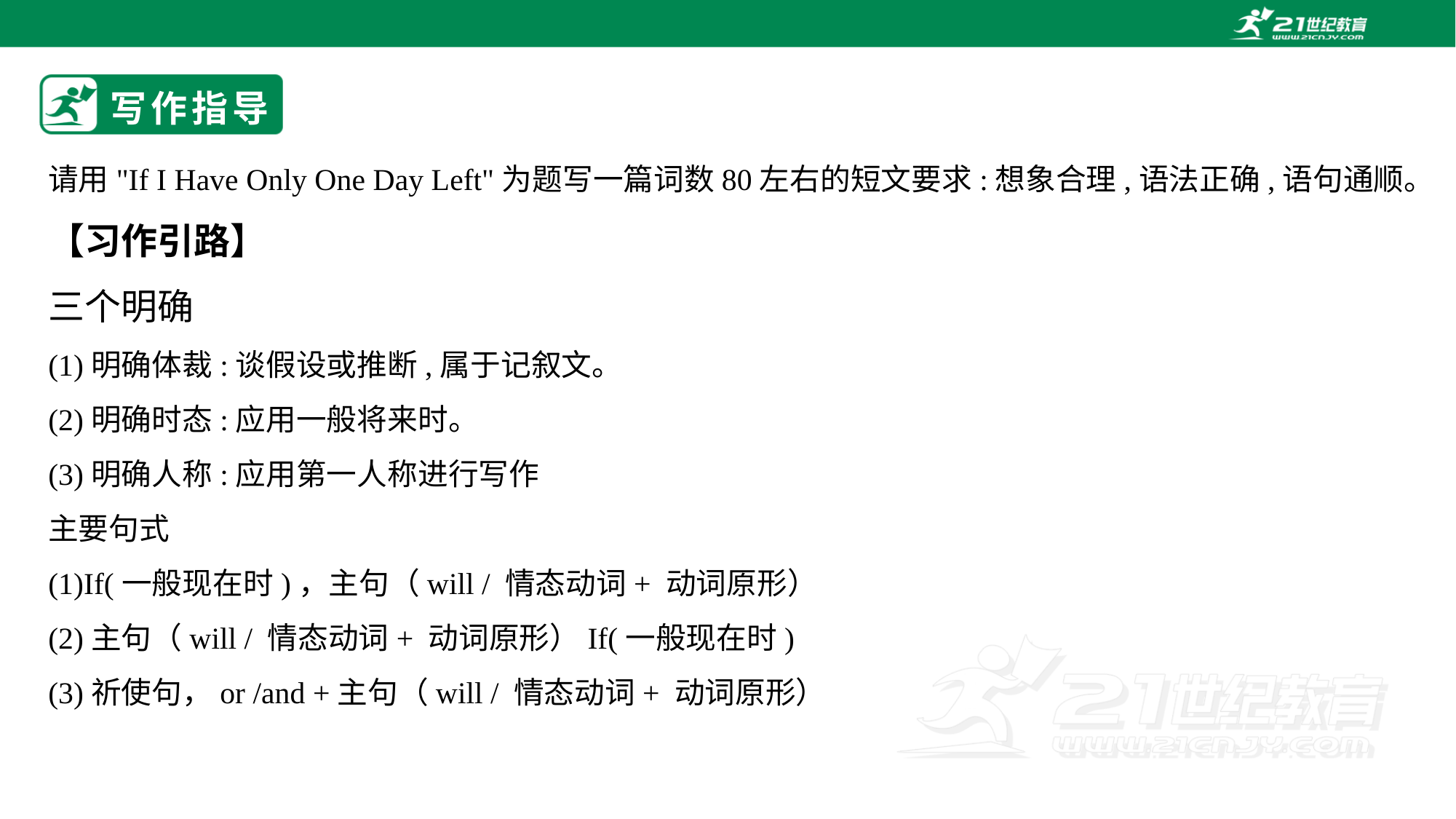

# 写作指导
请用"If I Have Only One Day Left"为题写一篇词数80左右的短文要求:想象合理,语法正确,语句通顺。
【习作引路】
三个明确
(1)明确体裁:谈假设或推断,属于记叙文。
(2)明确时态:应用一般将来时。
(3)明确人称:应用第一人称进行写作
主要句式
(1)If(一般现在时)，主句（will / 情态动词+ 动词原形）
(2)主句（will / 情态动词+ 动词原形）If(一般现在时)
(3)祈使句，or /and +主句（will / 情态动词+ 动词原形）